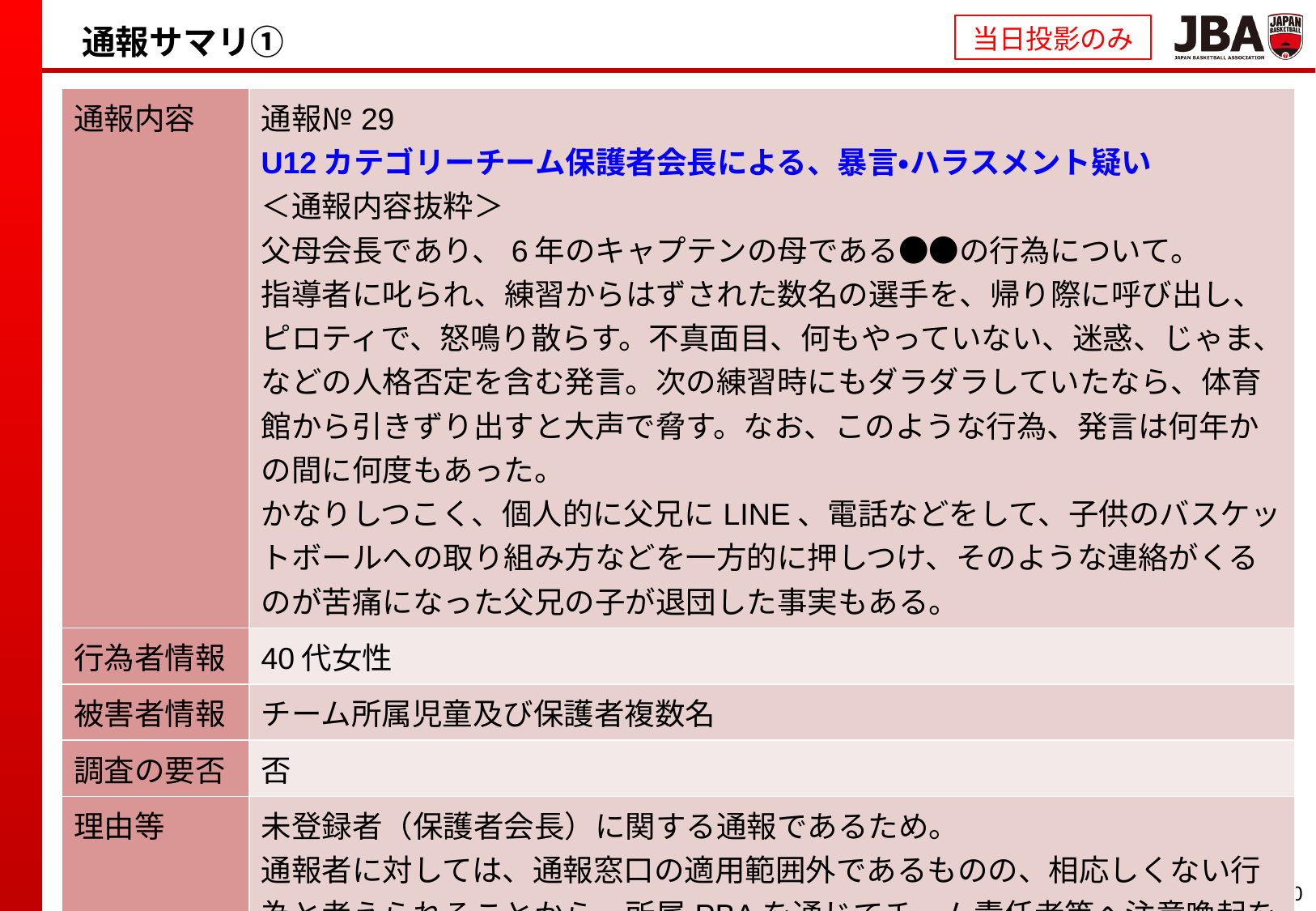

# 通報サマリ①
当日投影のみ
| 通報内容 | 通報№29 U12カテゴリーチーム保護者会長による、暴言・ハラスメント疑い ＜通報内容抜粋＞ 父母会長であり、6年のキャプテンの母である●●の行為について。 指導者に叱られ、練習からはずされた数名の選手を、帰り際に呼び出し、ピロティで、怒鳴り散らす。不真面目、何もやっていない、迷惑、じゃま、などの人格否定を含む発言。次の練習時にもダラダラしていたなら、体育館から引きずり出すと大声で脅す。なお、このような行為、発言は何年かの間に何度もあった。 かなりしつこく、個人的に父兄にLINE、電話などをして、子供のバスケットボールへの取り組み方などを一方的に押しつけ、そのような連絡がくるのが苦痛になった父兄の子が退団した事実もある。 |
| --- | --- |
| 行為者情報 | 40代女性 |
| 被害者情報 | チーム所属児童及び保護者複数名 |
| 調査の要否 | 否 |
| 理由等 | 未登録者（保護者会長）に関する通報であるため。 通報者に対しては、通報窓口の適用範囲外であるものの、相応しくない行為と考えられることから、所属PBAを通じてチーム責任者等へ注意喚起を行う旨回答。 |
| 事後対応 | 当該PBAに通報内容を共有し、チームに対する指導・注意喚起等の対応を依頼。 ⇒U12部会担当者がチーム責任者と面談。チームでも事実を把握しており、行為者に指導に関わらないよう注意した、とのこと。 |